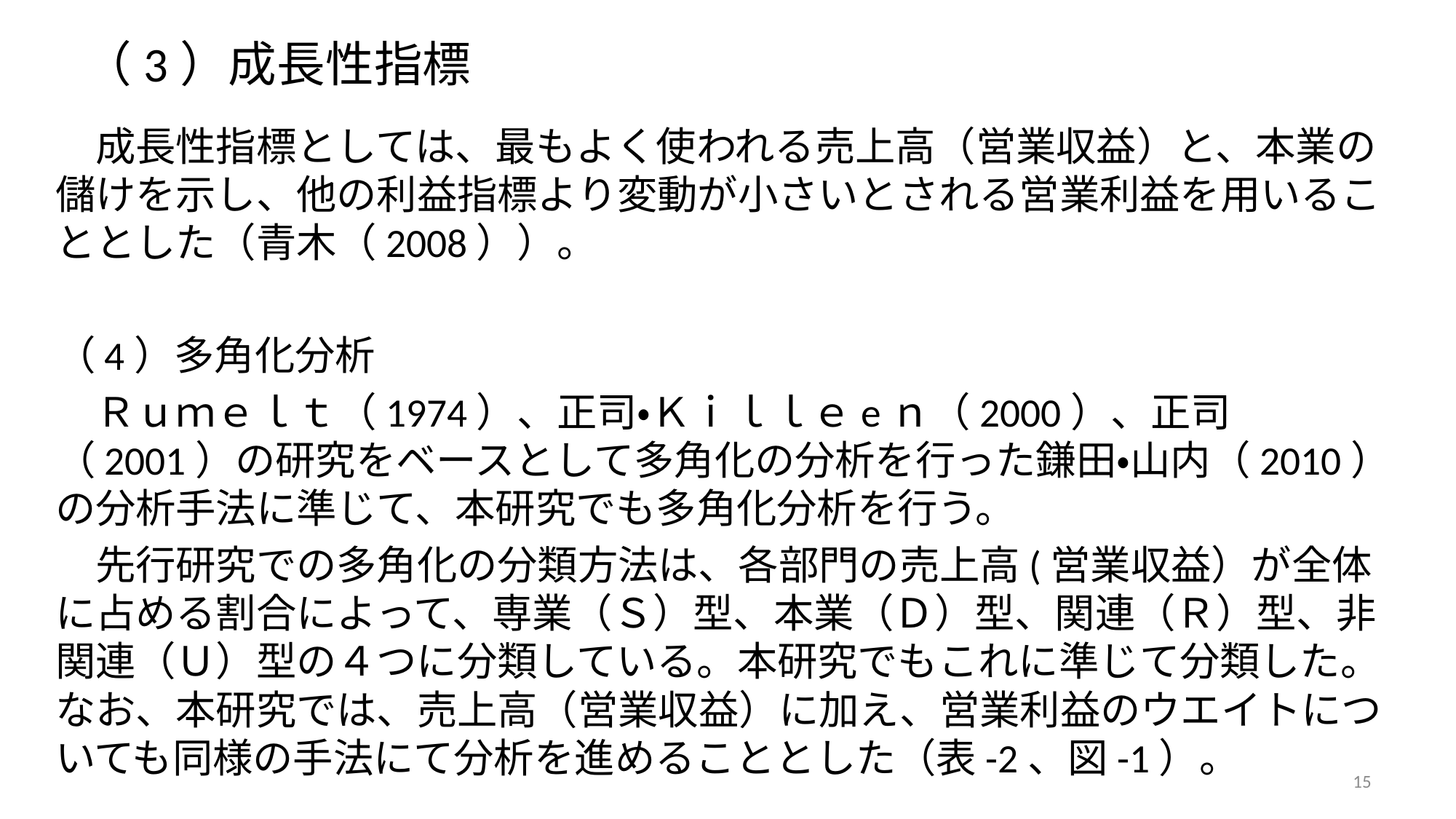

# （3）成長性指標
　成長性指標としては、最もよく使われる売上高（営業収益）と、本業の儲けを示し、他の利益指標より変動が小さいとされる営業利益を用いることとした（青木（2008））。

（4）多角化分析
　Ｒｕｍｅｌｔ（1974）、正司・Ｋｉｌｌｅeｎ（2000）、正司（2001）の研究をベースとして多角化の分析を行った鎌田・山内（2010）の分析手法に準じて、本研究でも多角化分析を行う。
　先行研究での多角化の分類方法は、各部門の売上高(営業収益）が全体に占める割合によって、専業（Ｓ）型、本業（Ｄ）型、関連（Ｒ）型、非関連（Ｕ）型の４つに分類している。本研究でもこれに準じて分類した。なお、本研究では、売上高（営業収益）に加え、営業利益のウエイトについても同様の手法にて分析を進めることとした（表-2、図-1）。

15